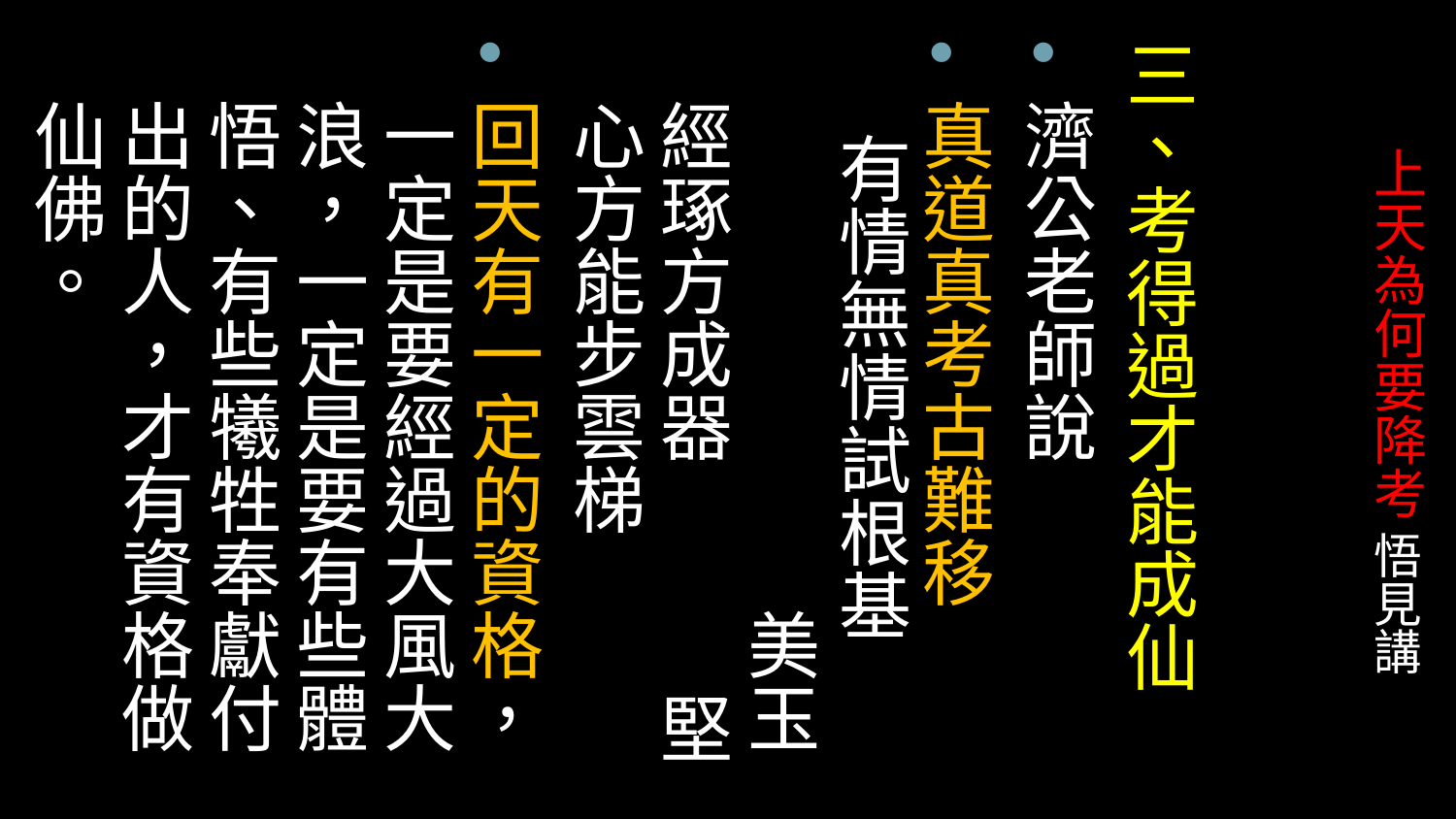

三、考得過才能成仙
濟公老師說
真道真考古難移             有情無情試根基　　　　　　　　美玉經琢方成器              堅心方能步雲梯
回天有一定的資格，一定是要經過大風大浪，一定是要有些體悟、有些犧牲奉獻付出的人，才有資格做仙佛。
# 上天為何要降考 悟見講